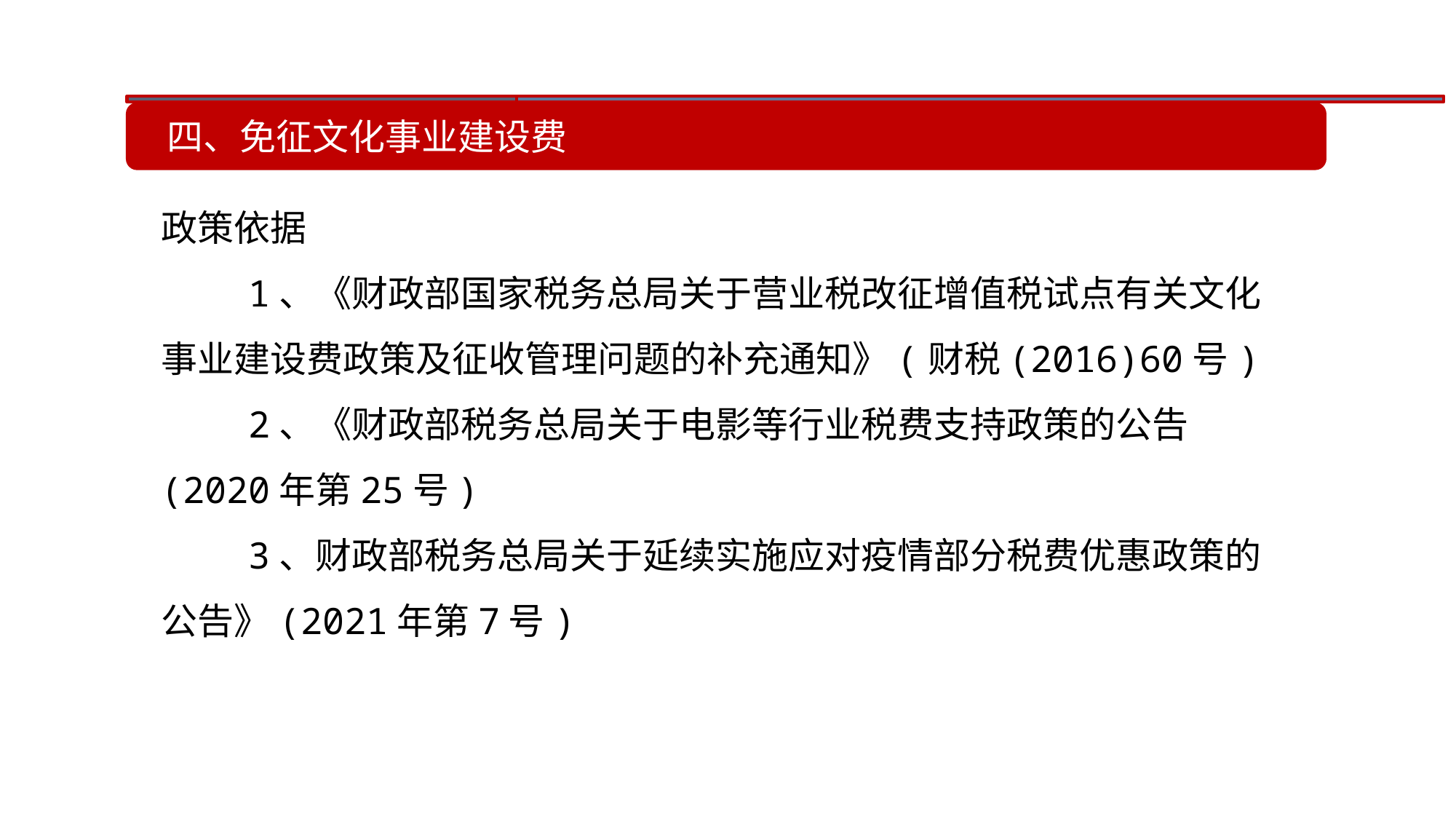

四、免征文化事业建设费
政策依据
    1、《财政部国家税务总局关于营业税改征增值税试点有关文化事业建设费政策及征收管理问题的补充通知》(财税(2016)60号)
    2、《财政部税务总局关于电影等行业税费支持政策的公告(2020年第25号)
    3、财政部税务总局关于延续实施应对疫情部分税费优惠政策的公告》(2021年第7号)